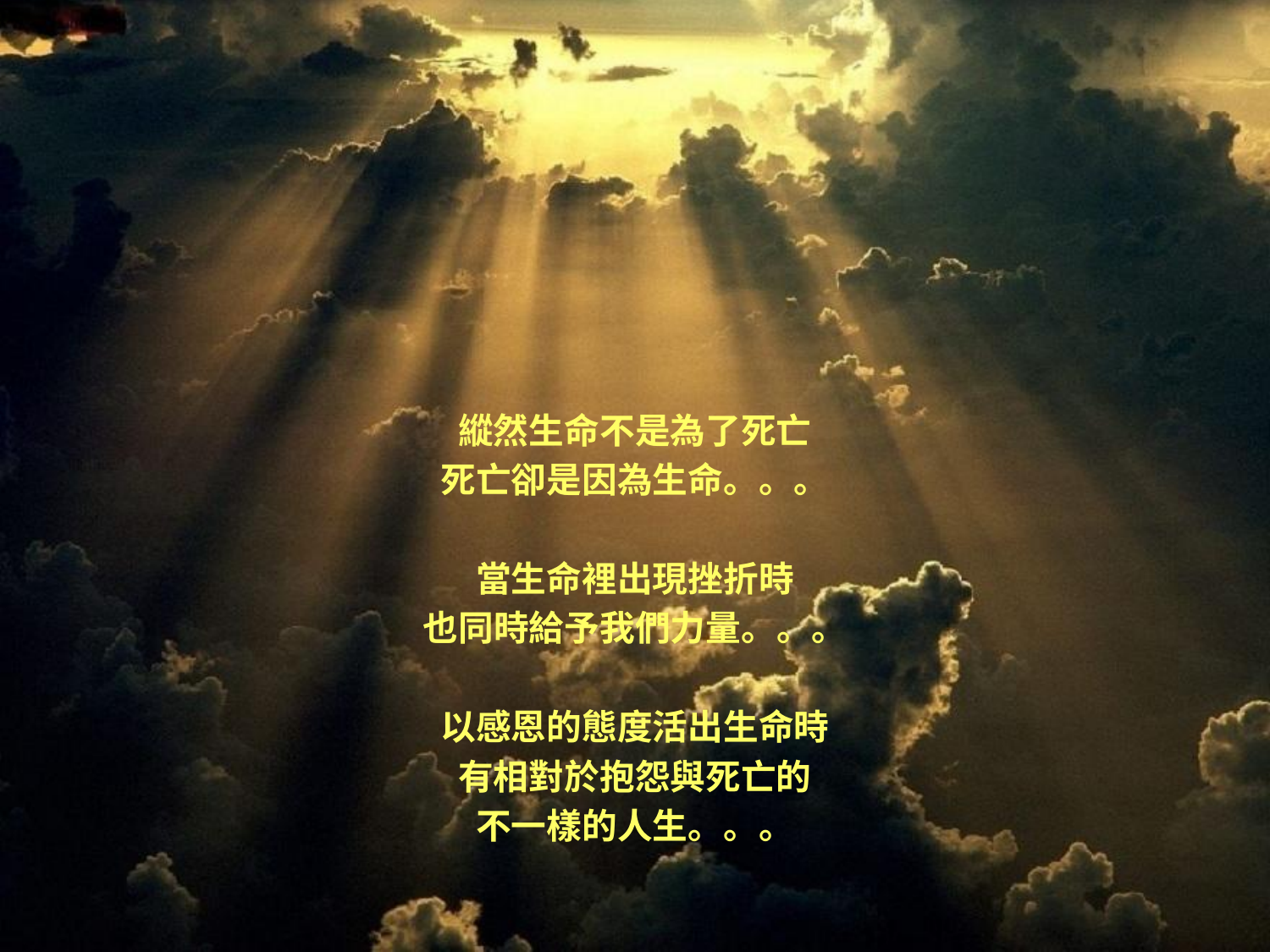

縱然生命不是為了死亡
死亡卻是因為生命。。。

當生命裡出現挫折時
也同時給予我們力量。。。

以感恩的態度活出生命時
有相對於抱怨與死亡的
不一樣的人生。。。